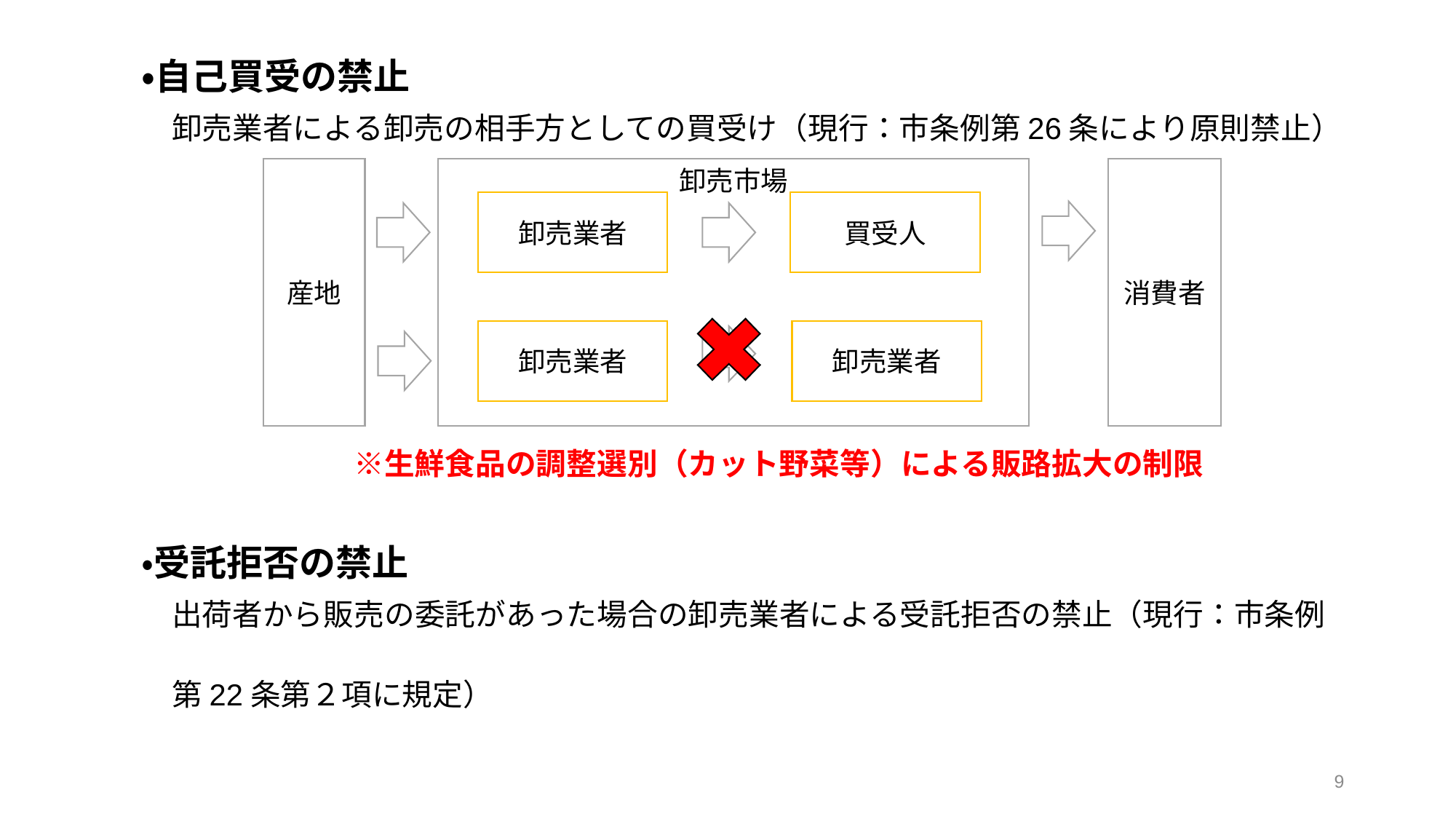

・自己買受の禁止
　　卸売業者による卸売の相手方としての買受け（現行：市条例第26条により原則禁止）

　　　　　　　　※生鮮食品の調整選別（カット野菜等）による販路拡大の制限

　・受託拒否の禁止
　　出荷者から販売の委託があった場合の卸売業者による受託拒否の禁止（現行：市条例
　　第22条第２項に規定）

産地
卸売市場
消費者
買受人
卸売業者

卸売業者
卸売業者

9